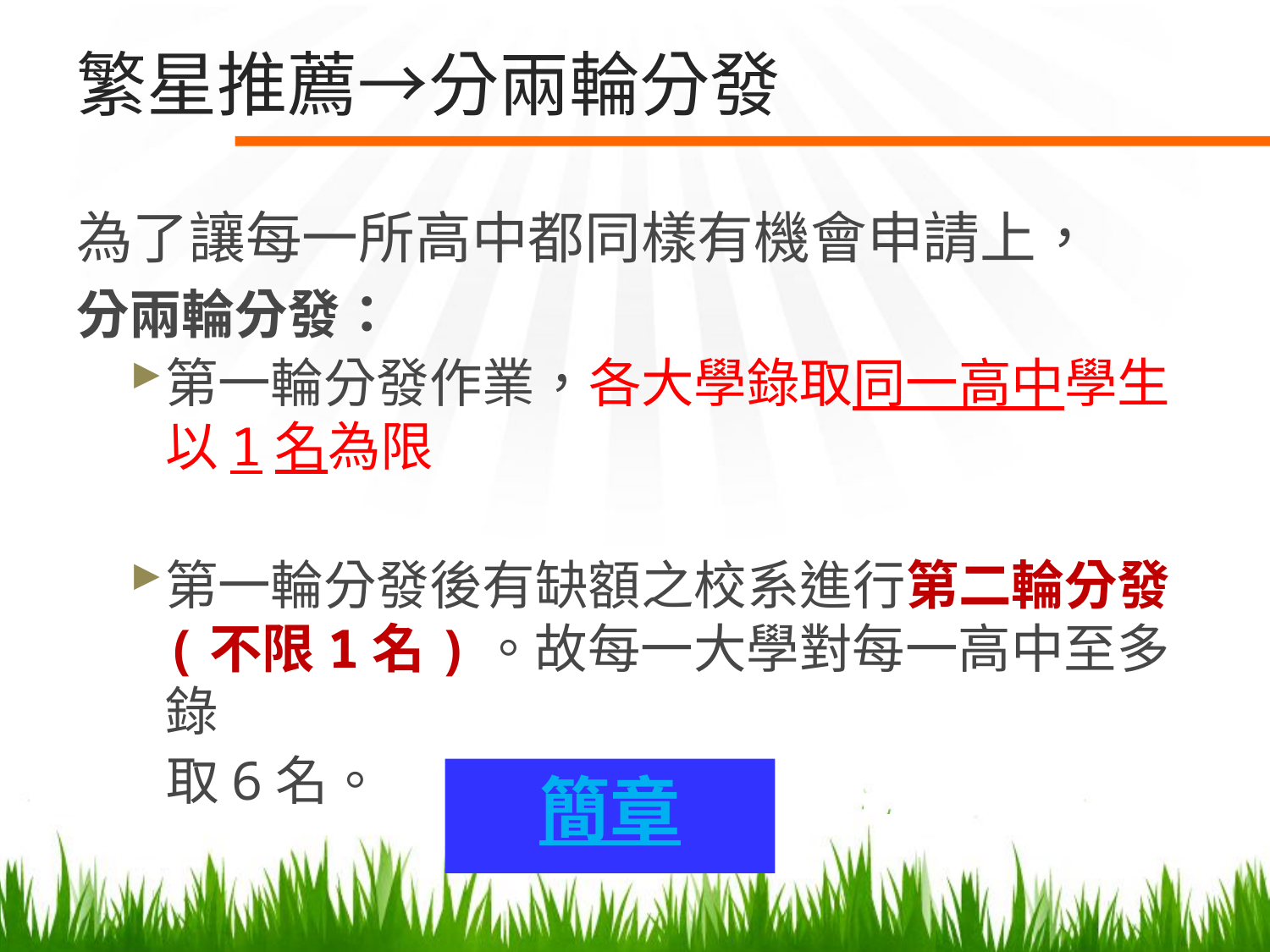

# 繁星推薦→分兩輪分發
為了讓每一所高中都同樣有機會申請上，
分兩輪分發：
第一輪分發作業，各大學錄取同一高中學生以1名為限

第一輪分發後有缺額之校系進行第二輪分發(不限1名)。故每一大學對每一高中至多錄
  取6名。

簡章